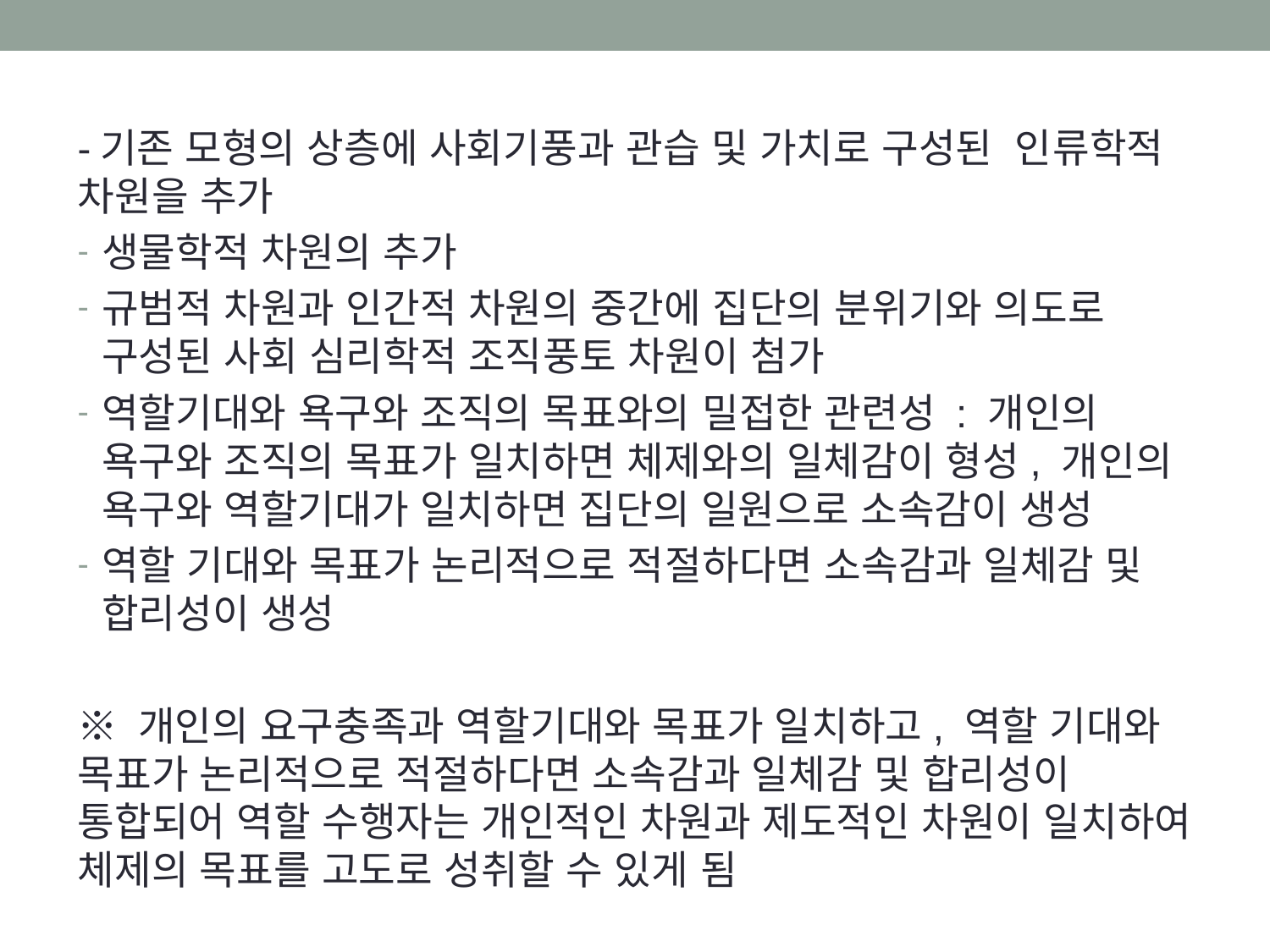

-기존 모형의 상층에 사회기풍과 관습 및 가치로 구성된  인류학적 차원을 추가
생물학적 차원의 추가
규범적 차원과 인간적 차원의 중간에 집단의 분위기와 의도로 구성된 사회 심리학적 조직풍토 차원이 첨가
역할기대와 욕구와 조직의 목표와의 밀접한 관련성 : 개인의 욕구와 조직의 목표가 일치하면 체제와의 일체감이 형성, 개인의 욕구와 역할기대가 일치하면 집단의 일원으로 소속감이 생성
역할 기대와 목표가 논리적으로 적절하다면 소속감과 일체감 및 합리성이 생성

※ 개인의 요구충족과 역할기대와 목표가 일치하고, 역할 기대와 목표가 논리적으로 적절하다면 소속감과 일체감 및 합리성이 통합되어 역할 수행자는 개인적인 차원과 제도적인 차원이 일치하여 체제의 목표를 고도로 성취할 수 있게 됨